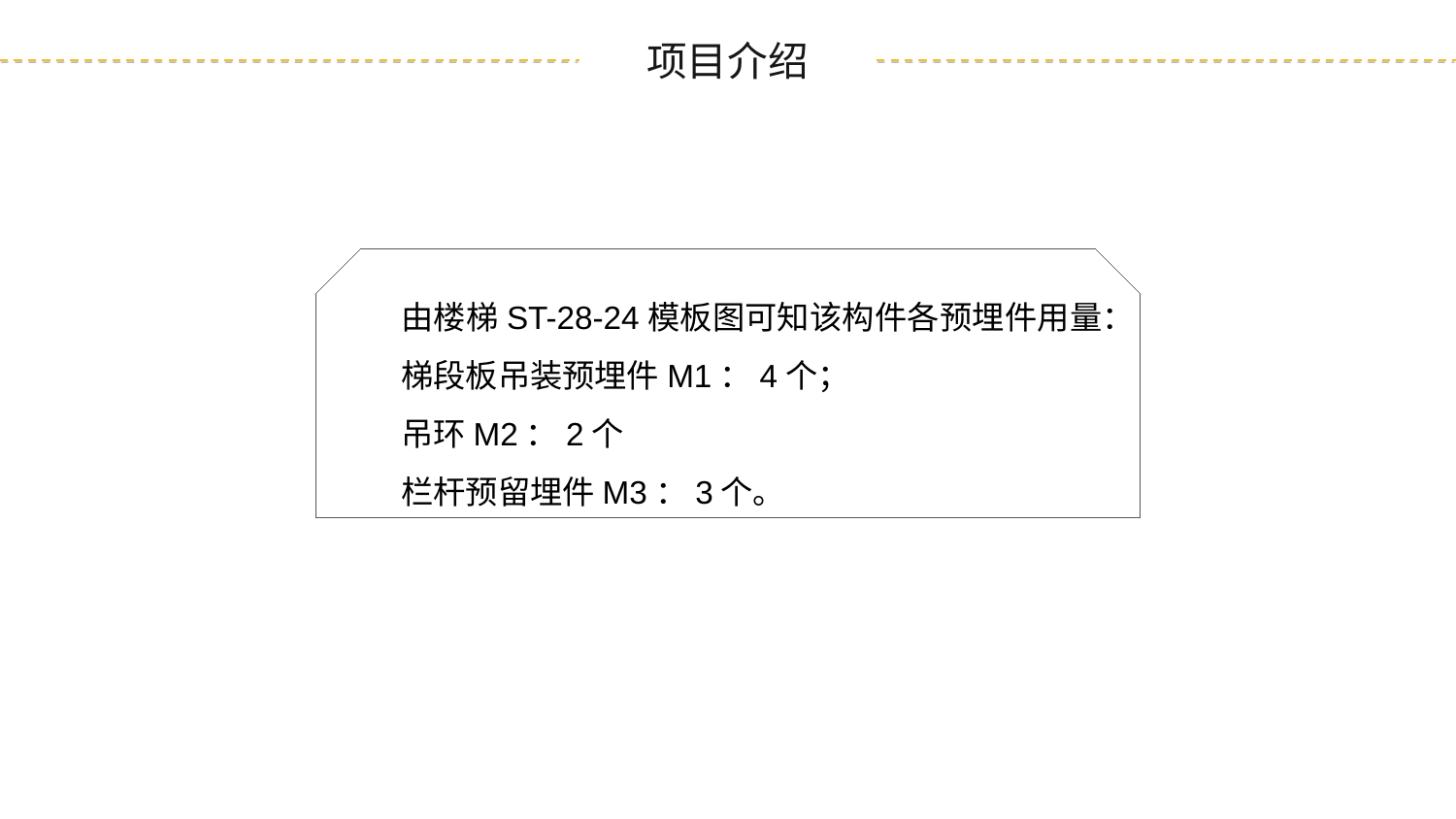

由楼梯ST-28-24模板图可知该构件各预埋件用量：
梯段板吊装预埋件M1：4个；
吊环M2：2个
栏杆预留埋件M3：3个。